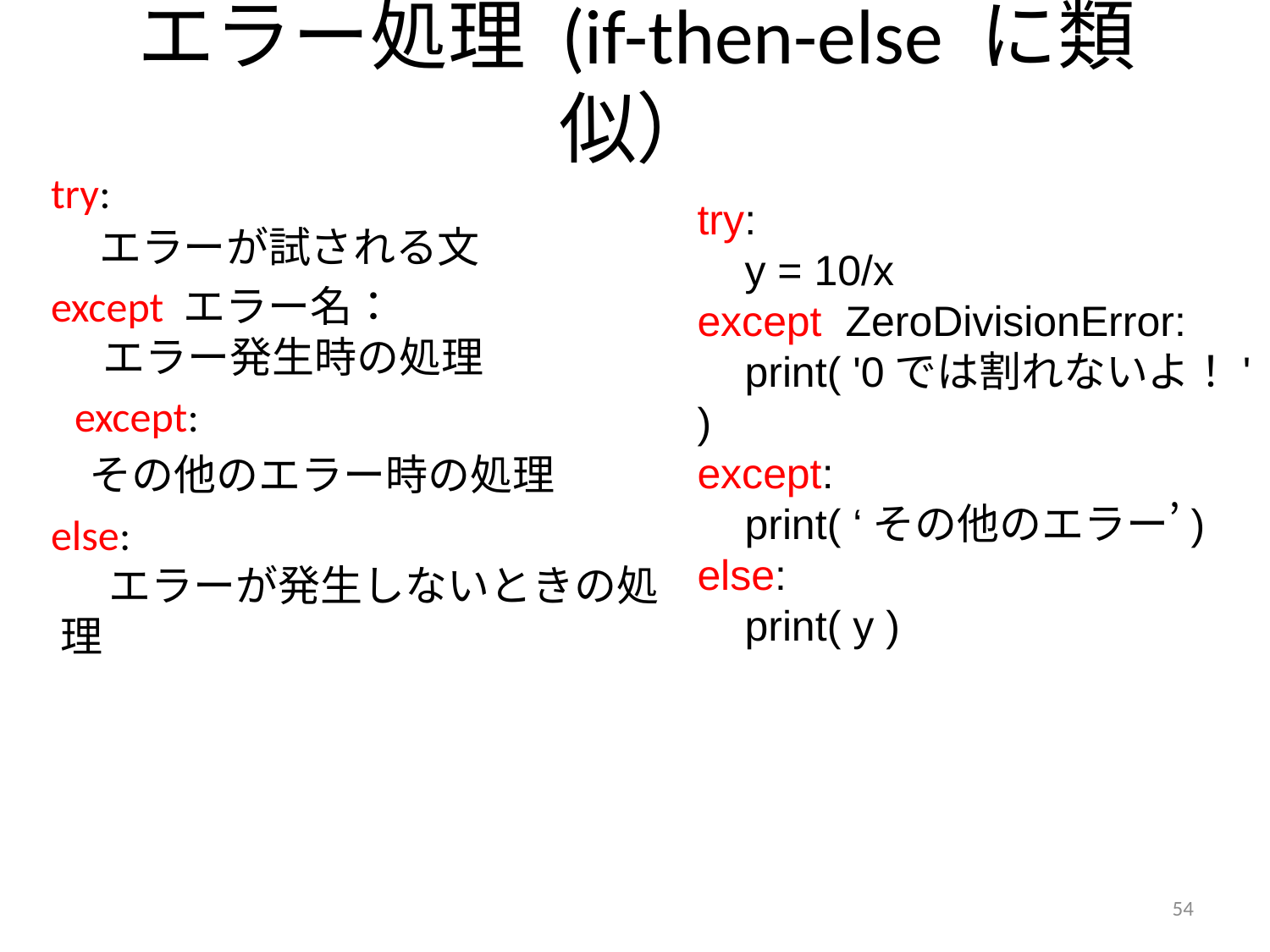

# エラー処理 (if-then-else に類似）
   try:
   エラーが試される文
    except エラー名：
　エラー発生時の処理
　 except:
       その他のエラー時の処理
    else:
    エラーが発生しないときの処理
try:
    y = 10/x
except  ZeroDivisionError:
    print( '0では割れないよ！' )
except:
    print( ‘その他のエラー’)
else:
    print( y )
54